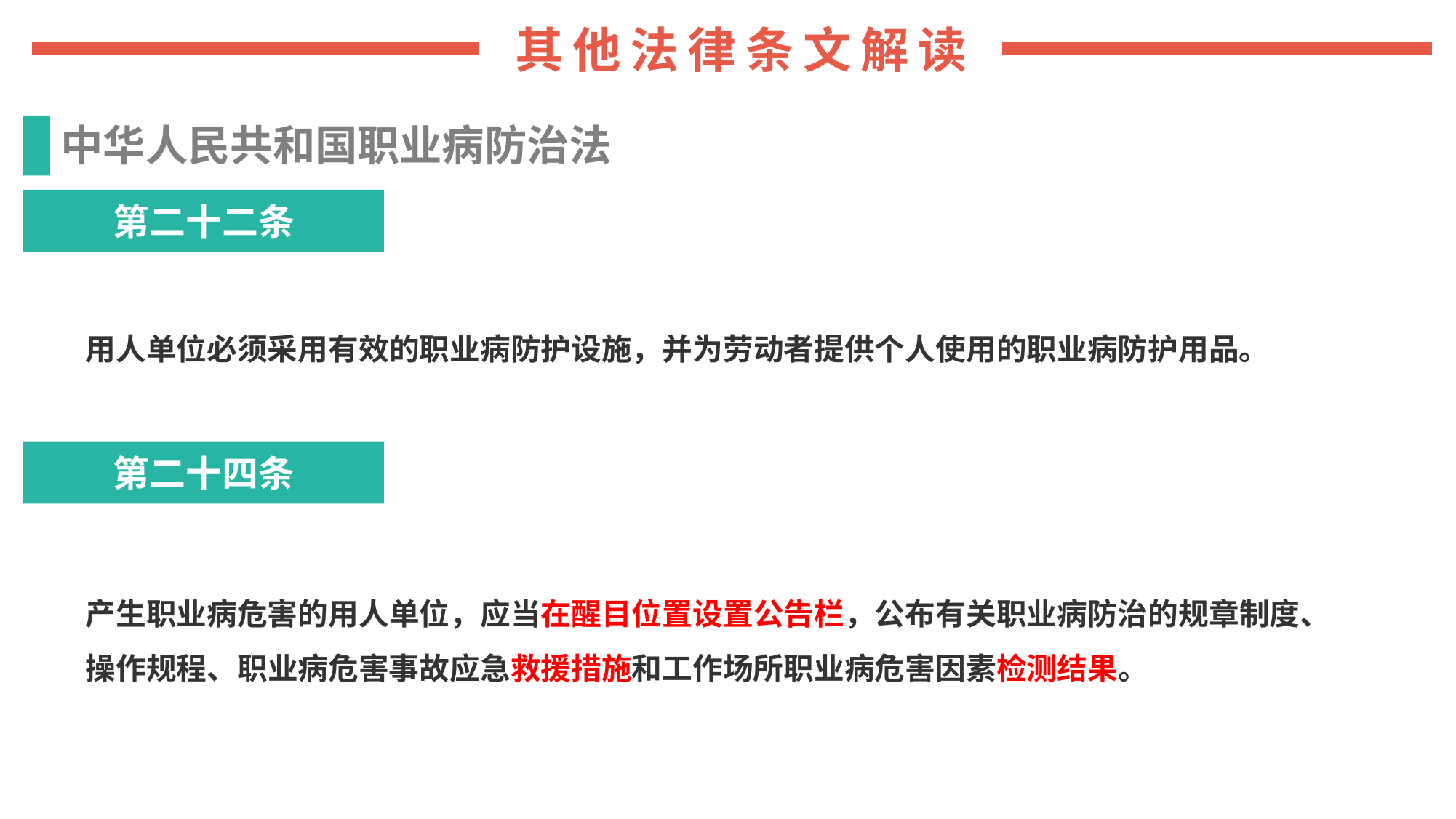

中华人民共和国职业病防治法

第二十二条
用人单位必须采用有效的职业病防护设施，并为劳动者提供个人使用的职业病防护用品。
第二十四条
产生职业病危害的用人单位，应当在醒目位置设置公告栏，公布有关职业病防治的规章制度、操作规程、职业病危害事故应急救援措施和工作场所职业病危害因素检测结果。